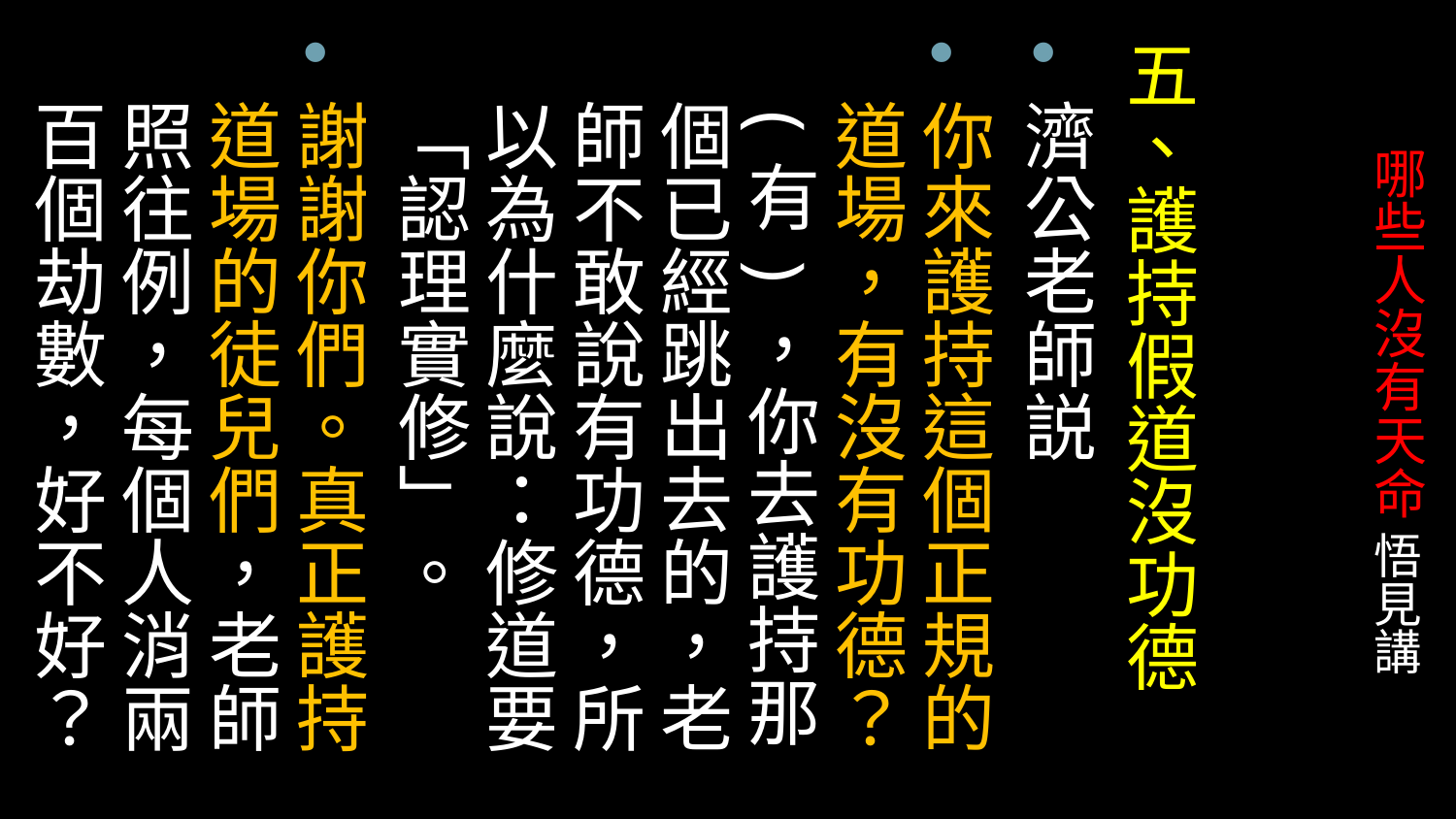

五、護持假道沒功德
濟公老師説
你來護持這個正規的道場，有沒有功德？(有)，你去護持那個已經跳出去的，老師不敢說有功德，所以為什麼說：修道要「認理實修」。
謝謝你們。真正護持道場的徒兒們，老師照往例，每個人消兩百個劫數，好不好？
# 哪些人沒有天命 悟見講